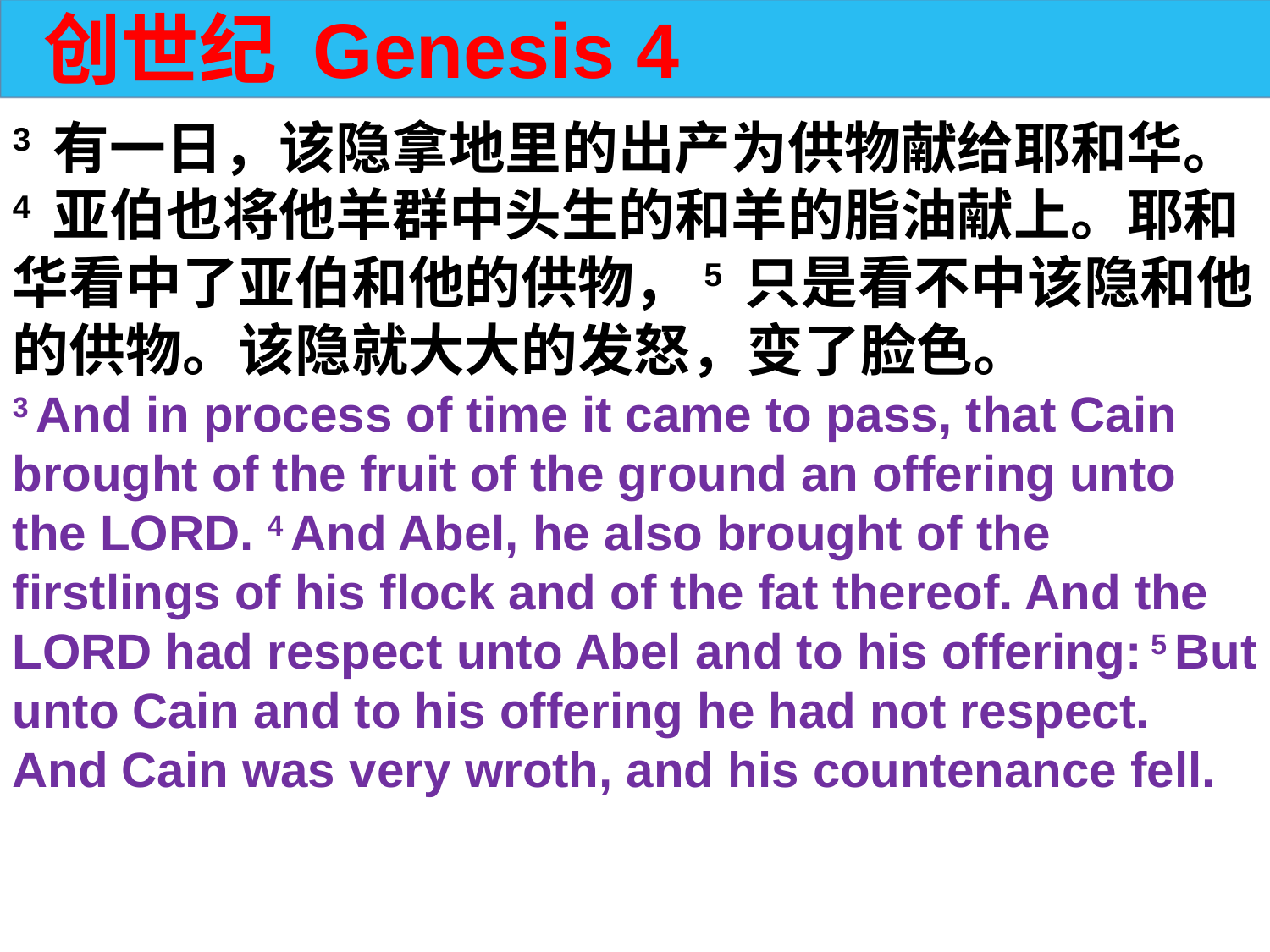

创世纪 Genesis 4
3 有一日，该隐拿地里的出产为供物献给耶和华。4 亚伯也将他羊群中头生的和羊的脂油献上。耶和华看中了亚伯和他的供物，5 只是看不中该隐和他的供物。该隐就大大的发怒，变了脸色。
3 And in process of time it came to pass, that Cain brought of the fruit of the ground an offering unto the LORD. 4 And Abel, he also brought of the firstlings of his flock and of the fat thereof. And the LORD had respect unto Abel and to his offering: 5 But unto Cain and to his offering he had not respect. And Cain was very wroth, and his countenance fell.